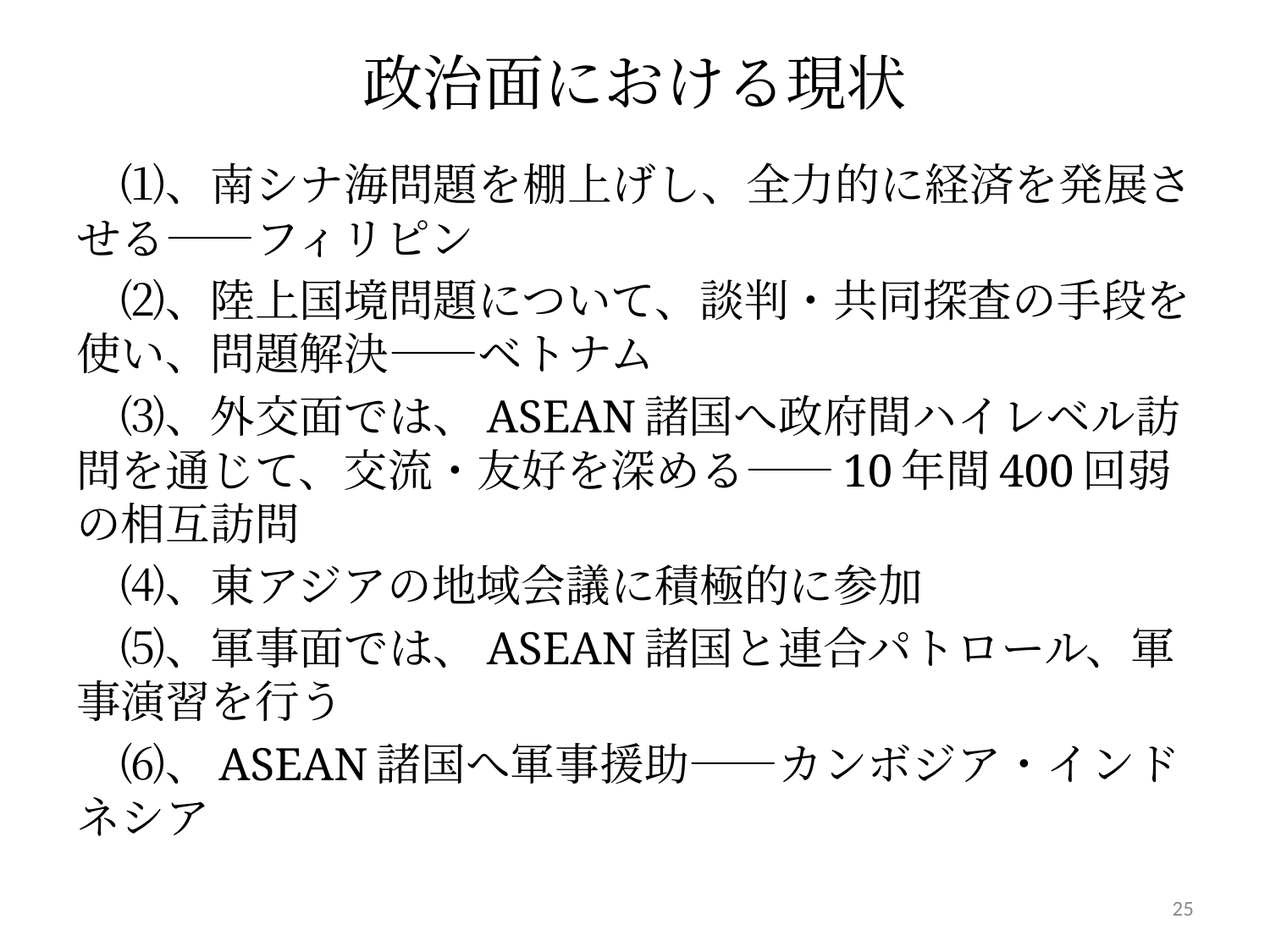

# 政治面における現状
　⑴、南シナ海問題を棚上げし、全力的に経済を発展させる——フィリピン
　⑵、陸上国境問題について、談判・共同探査の手段を使い、問題解決——ベトナム
　⑶、外交面では、ASEAN諸国へ政府間ハイレベル訪問を通じて、交流・友好を深める——10年間400回弱の相互訪問
　⑷、東アジアの地域会議に積極的に参加
　⑸、軍事面では、ASEAN諸国と連合パトロール、軍事演習を行う
　⑹、ASEAN諸国へ軍事援助——カンボジア・インドネシア
25